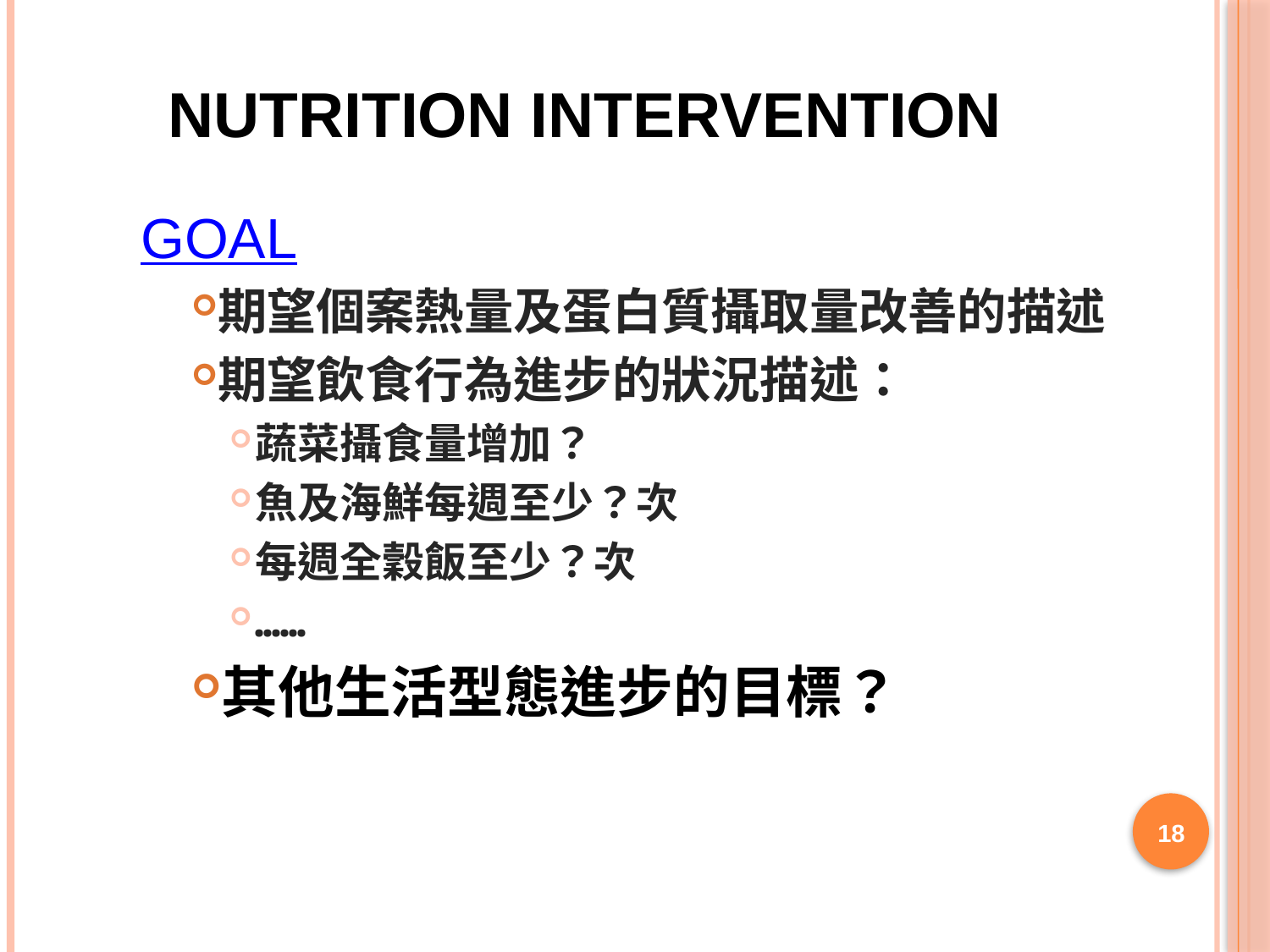

# Nutrition Intervention
GOAL
期望個案熱量及蛋白質攝取量改善的描述
期望飲食行為進步的狀況描述：
蔬菜攝食量增加？
魚及海鮮每週至少？次
每週全穀飯至少？次
……
其他生活型態進步的目標？
18